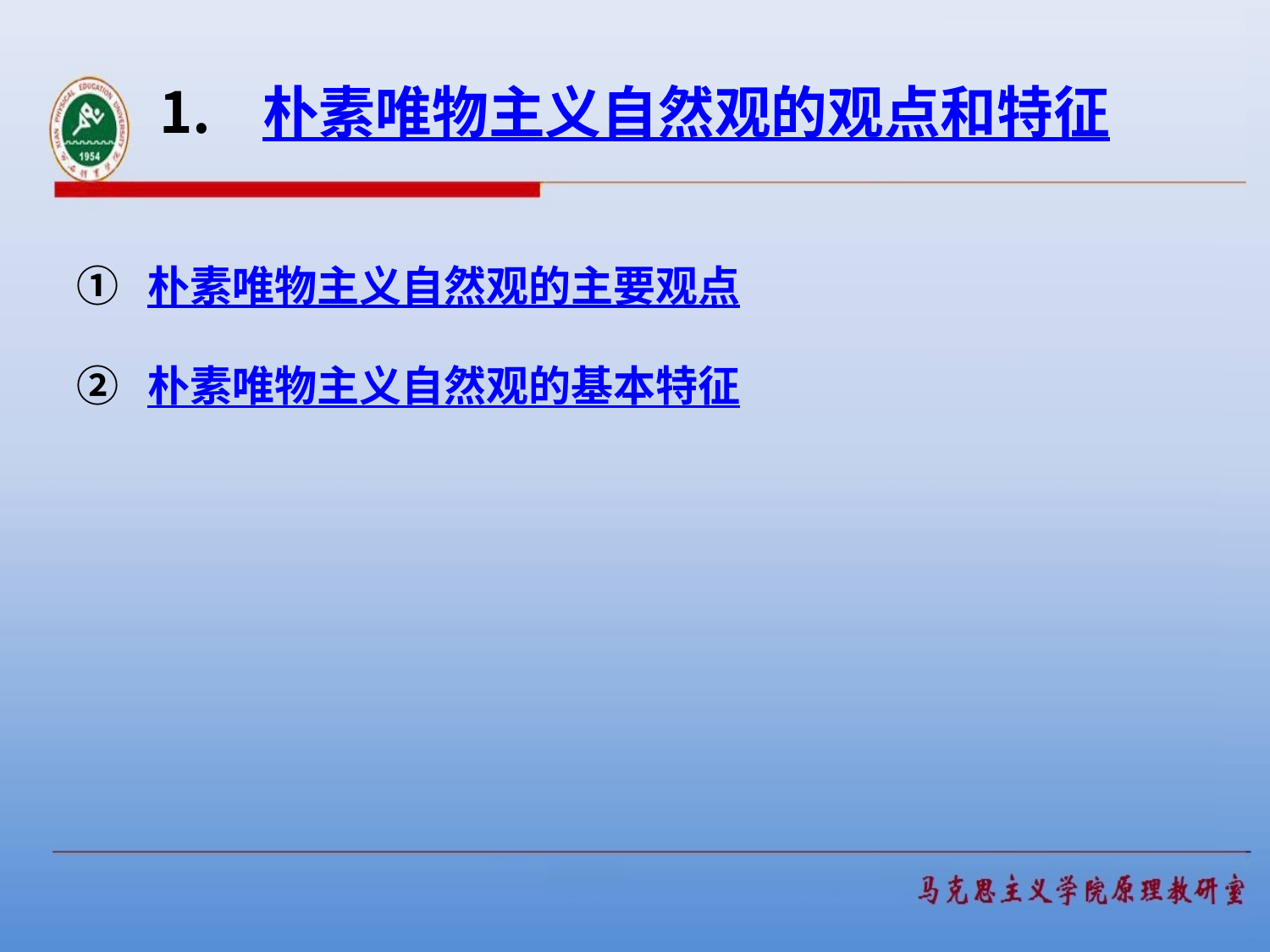

# 朴素唯物主义自然观的观点和特征
朴素唯物主义自然观的主要观点
朴素唯物主义自然观的基本特征